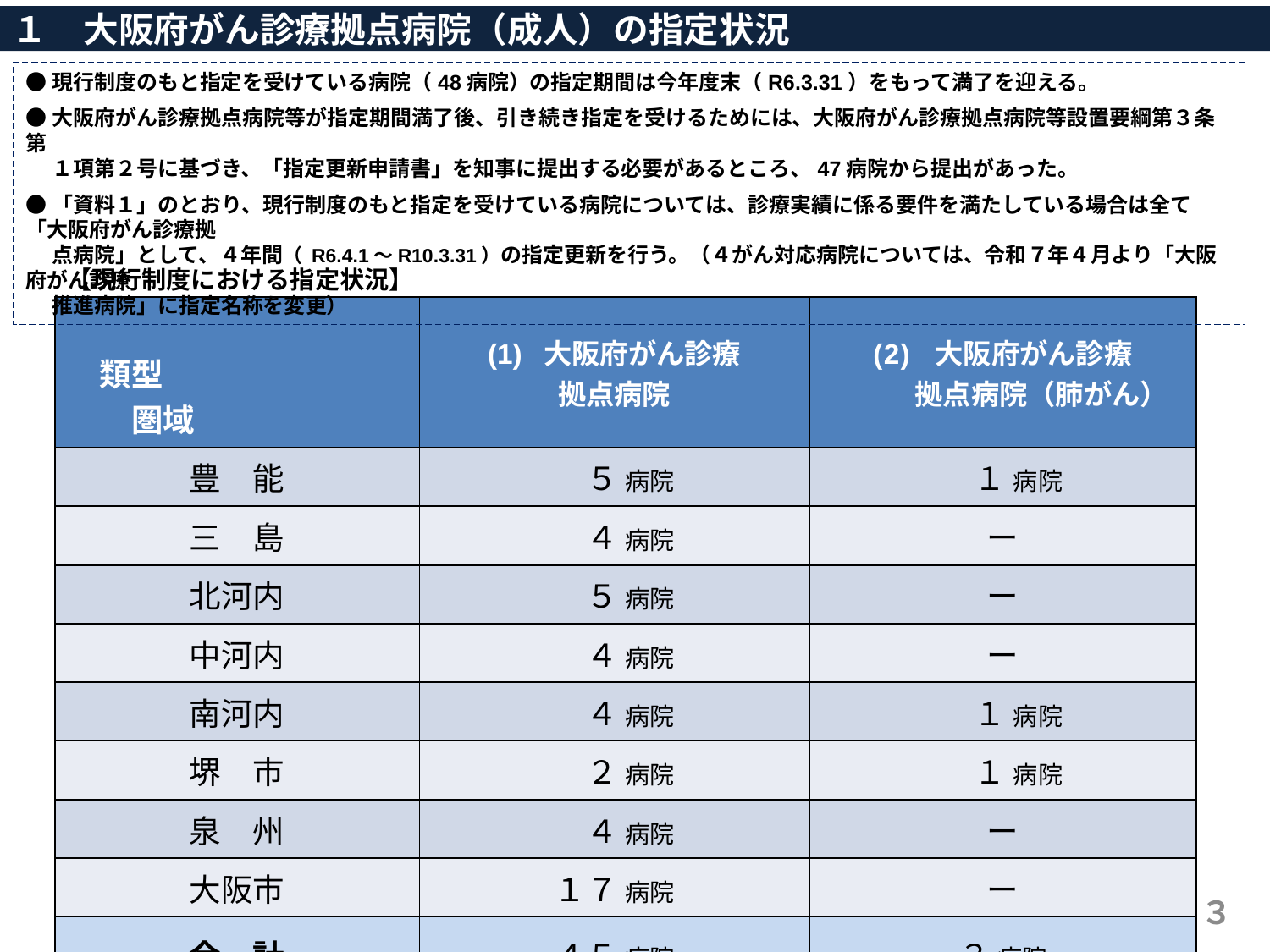

１　大阪府がん診療拠点病院（成人）の指定状況
●現行制度のもと指定を受けている病院（48病院）の指定期間は今年度末（R6.3.31）をもって満了を迎える。
●大阪府がん診療拠点病院等が指定期間満了後、引き続き指定を受けるためには、大阪府がん診療拠点病院等設置要綱第３条第
　 １項第２号に基づき、「指定更新申請書」を知事に提出する必要があるところ、47病院から提出があった。
●「資料１」のとおり、現行制度のもと指定を受けている病院については、診療実績に係る要件を満たしている場合は全て「大阪府がん診療拠
　 点病院」として、４年間（ R6.4.1～R10.3.31）の指定更新を行う。（４がん対応病院については、令和７年４月より「大阪府がん診療
　 推進病院」に指定名称を変更）
【現行制度における指定状況】
| 類型　　 　　圏域 | (1) 大阪府がん診療 拠点病院 | 大阪府がん診療 拠点病院（肺がん） |
| --- | --- | --- |
| 豊　能 | ５ 病院 | １ 病院 |
| 三　島 | ４ 病院 | ー |
| 北河内 | ５ 病院 | ー |
| 中河内 | ４ 病院 | ー |
| 南河内 | ４ 病院 | １ 病院 |
| 堺　市 | ２ 病院 | １ 病院 |
| 泉　州 | ４ 病院 | ー |
| 大阪市 | １７ 病院 | ー |
| 合　計 | ４５ 病院 | ３ 病院 |
３